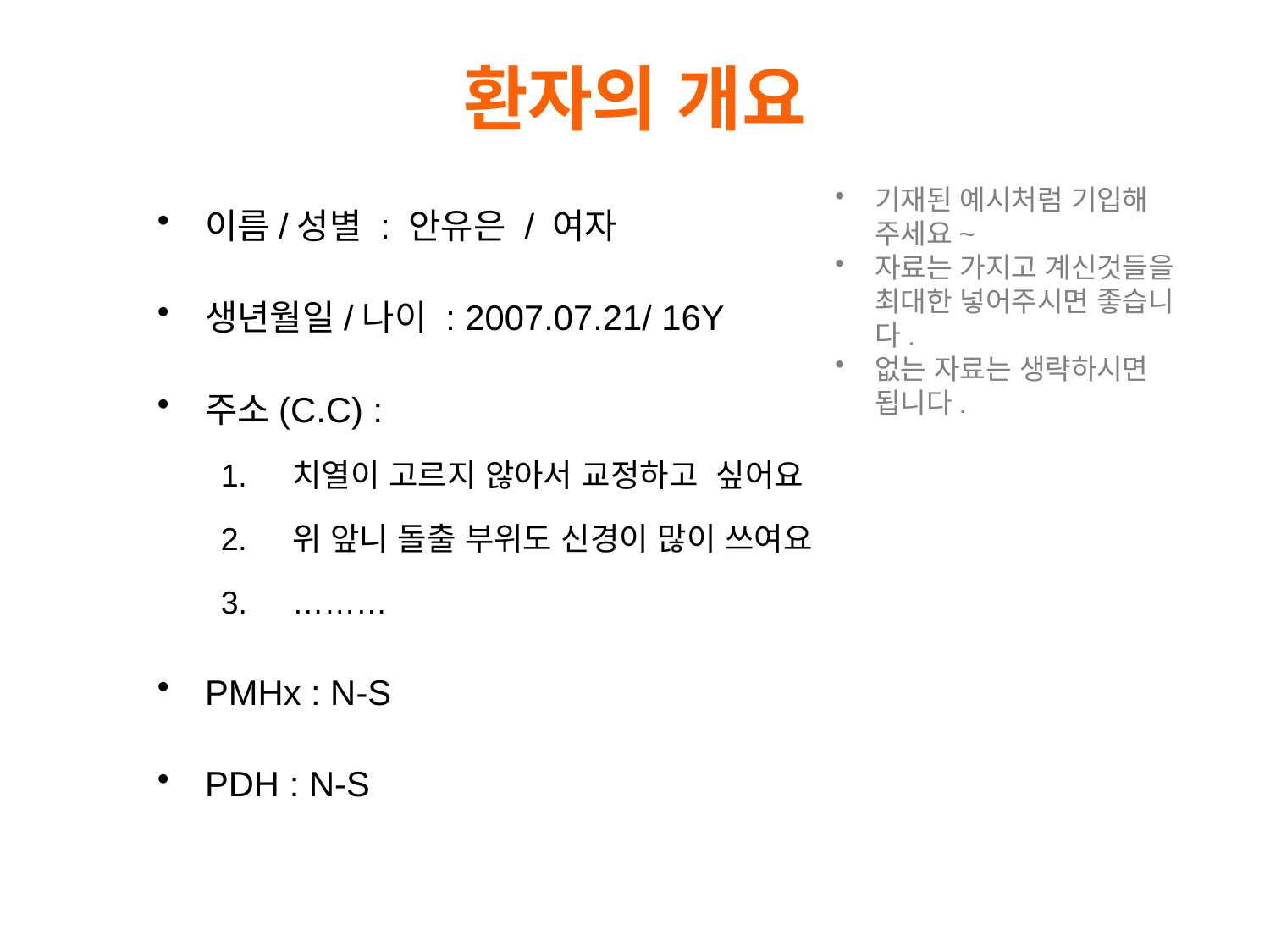

환자의 개요
기재된 예시처럼 기입해 주세요~
자료는 가지고 계신것들을 최대한 넣어주시면 좋습니다.
없는 자료는 생략하시면 됩니다.
이름/성별 : 안유은 / 여자

생년월일/나이 : 2007.07.21/ 16Y

주소(C.C) :
치열이 고르지 않아서 교정하고  싶어요
위 앞니 돌출 부위도 신경이 많이 쓰여요
………

PMHx : N-S

PDH : N-S